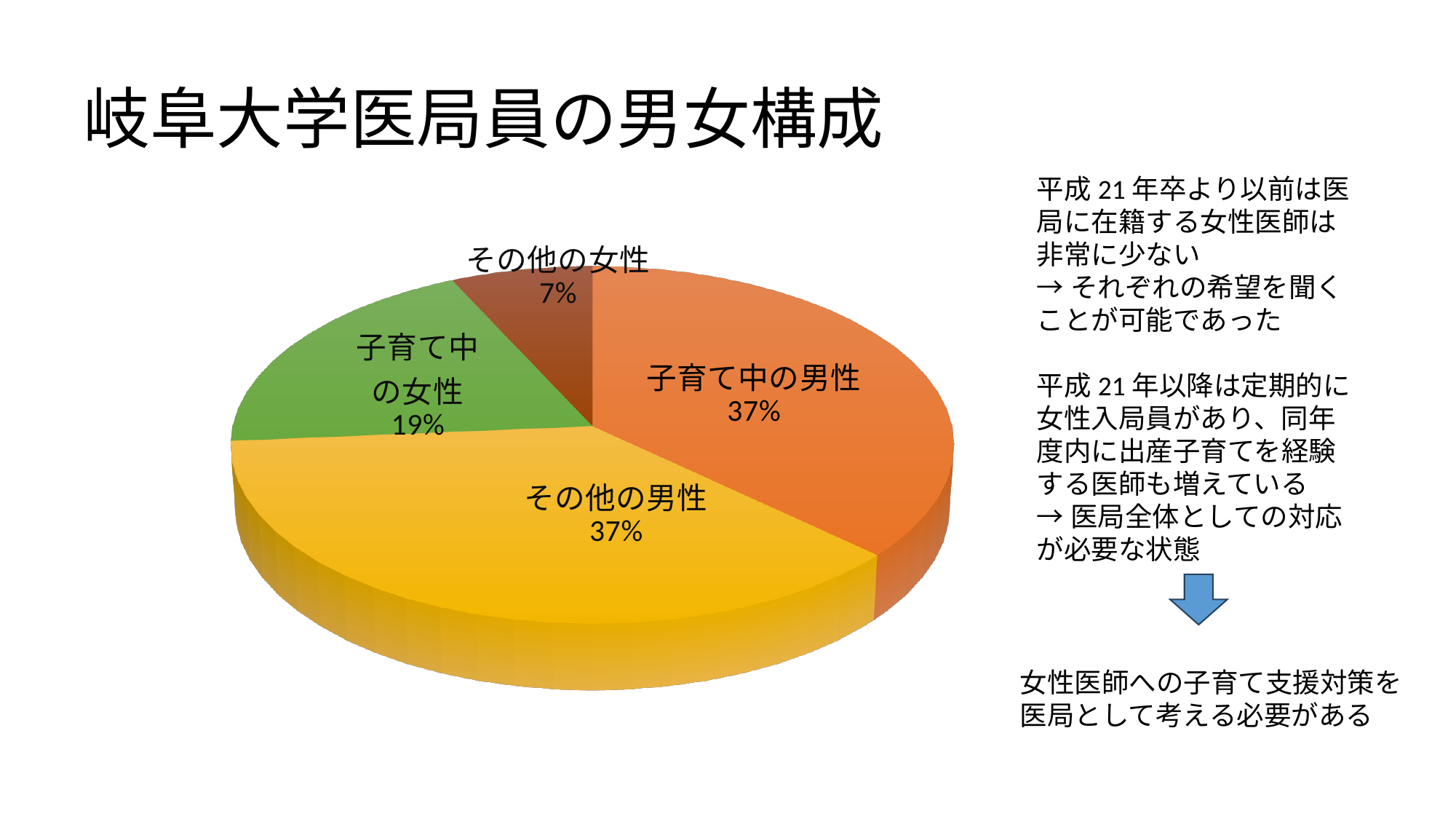

# 岐阜大学医局員の男女構成
平成21年卒より以前は医局に在籍する女性医師は非常に少ない
→それぞれの希望を聞くことが可能であった

平成21年以降は定期的に女性入局員があり、同年度内に出産子育てを経験する医師も増えている
→医局全体としての対応が必要な状態

[unsupported chart]

女性医師への子育て支援対策を
医局として考える必要がある